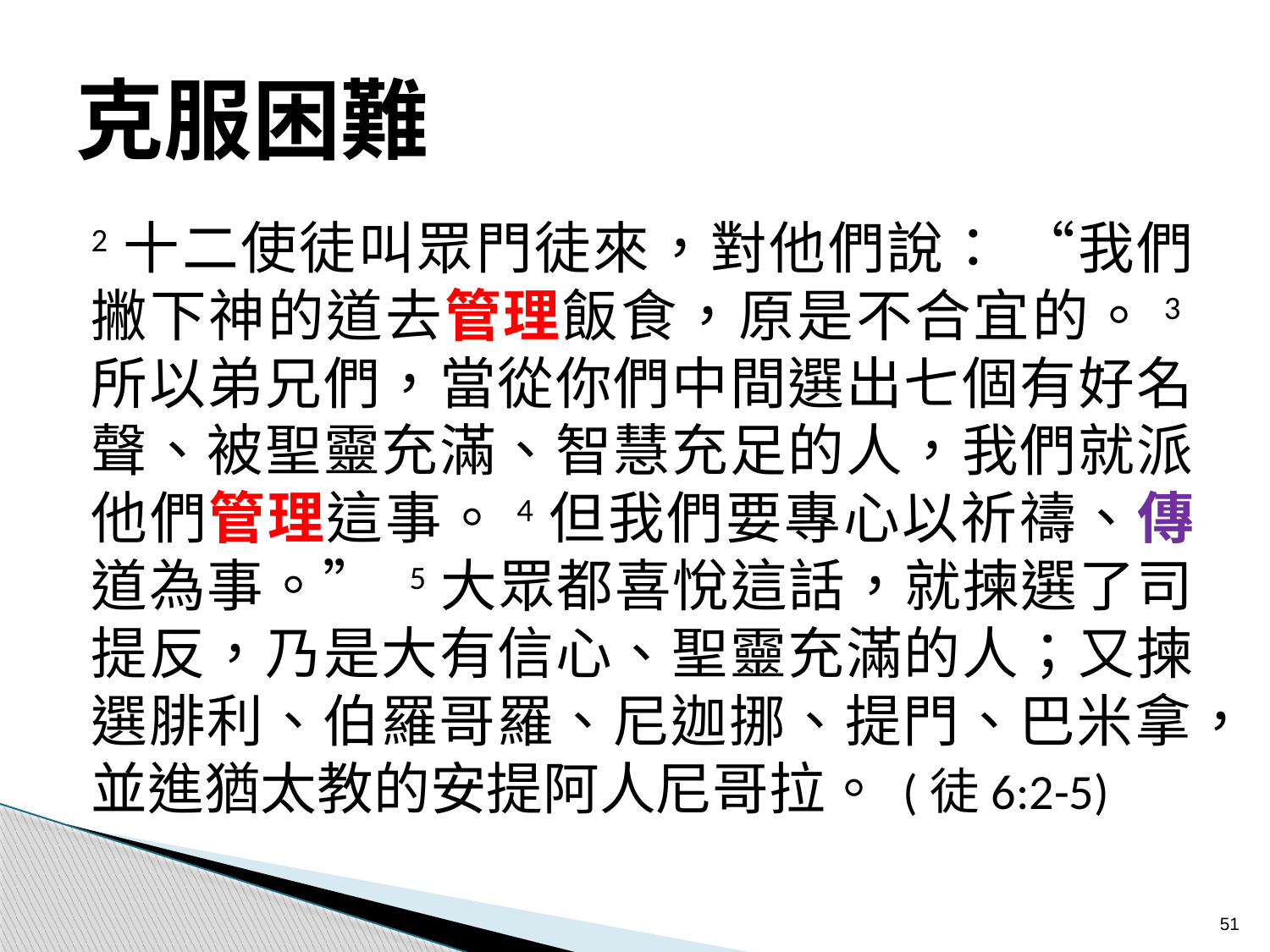

# 克服困難
2十二使徒叫眾門徒來，對他們說： “我們撇下神的道去管理飯食，原是不合宜的。3所以弟兄們，當從你們中間選出七個有好名聲、被聖靈充滿、智慧充足的人，我們就派他們管理這事。4但我們要專心以祈禱、傳道為事。” 5大眾都喜悅這話，就揀選了司提反，乃是大有信心、聖靈充滿的人；又揀選腓利、伯羅哥羅、尼迦挪、提門、巴米拿，並進猶太教的安提阿人尼哥拉。 (徒6:2-5)
51